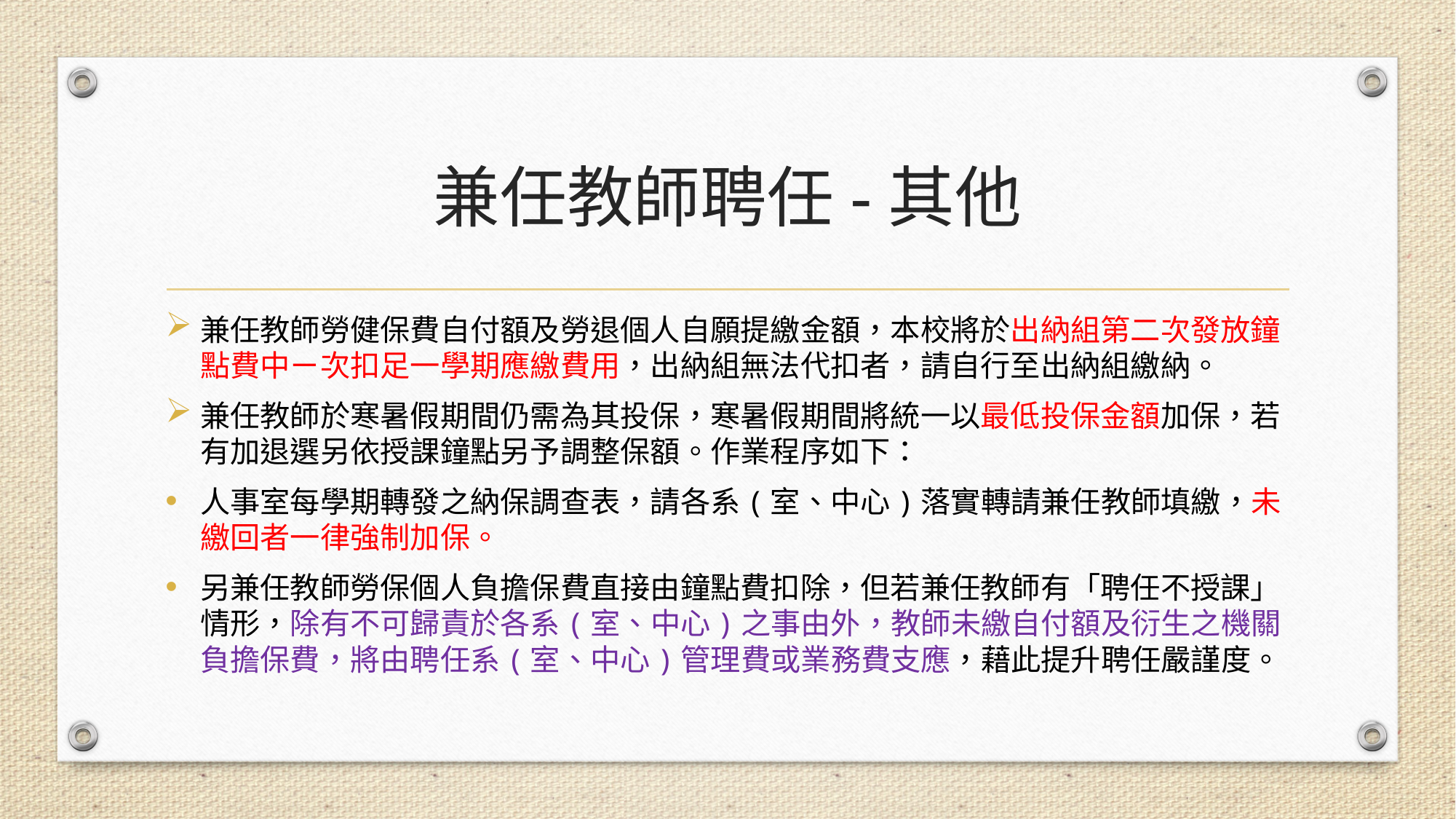

# 兼任教師聘任-其他
兼任教師勞健保費自付額及勞退個人自願提繳金額，本校將於出納組第二次發放鐘點費中ㄧ次扣足一學期應繳費用，出納組無法代扣者，請自行至出納組繳納。
兼任教師於寒暑假期間仍需為其投保，寒暑假期間將統一以最低投保金額加保，若有加退選另依授課鐘點另予調整保額。作業程序如下：
人事室每學期轉發之納保調查表，請各系(室、中心)落實轉請兼任教師填繳，未繳回者一律強制加保。
另兼任教師勞保個人負擔保費直接由鐘點費扣除，但若兼任教師有「聘任不授課」情形，除有不可歸責於各系(室、中心)之事由外，教師未繳自付額及衍生之機關負擔保費，將由聘任系(室、中心)管理費或業務費支應，藉此提升聘任嚴謹度。